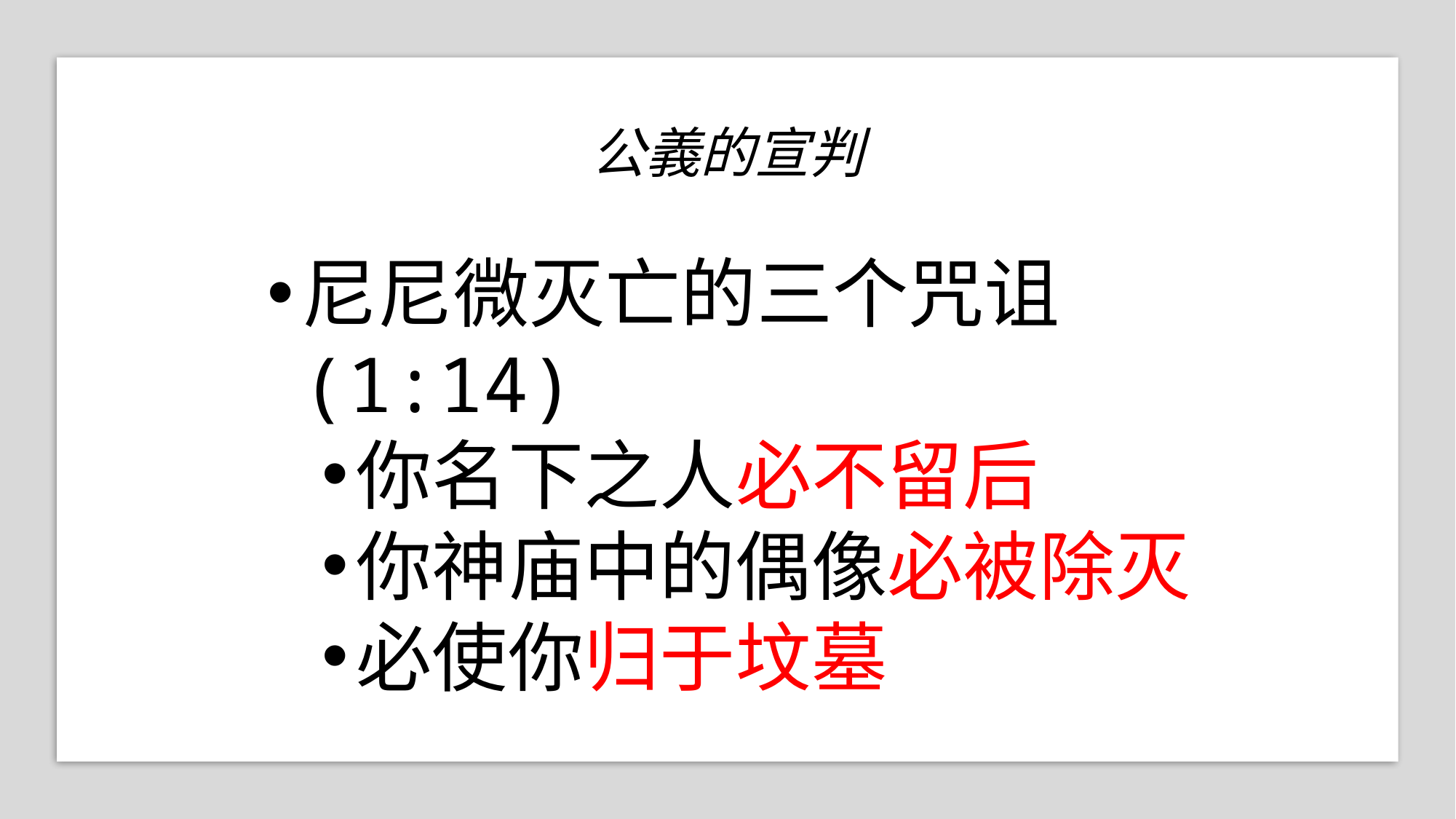

公義的宣判

尼尼微灭亡的三个咒诅(1:14)
你名下之人必不留后
你神庙中的偶像必被除灭
必使你归于坟墓
28